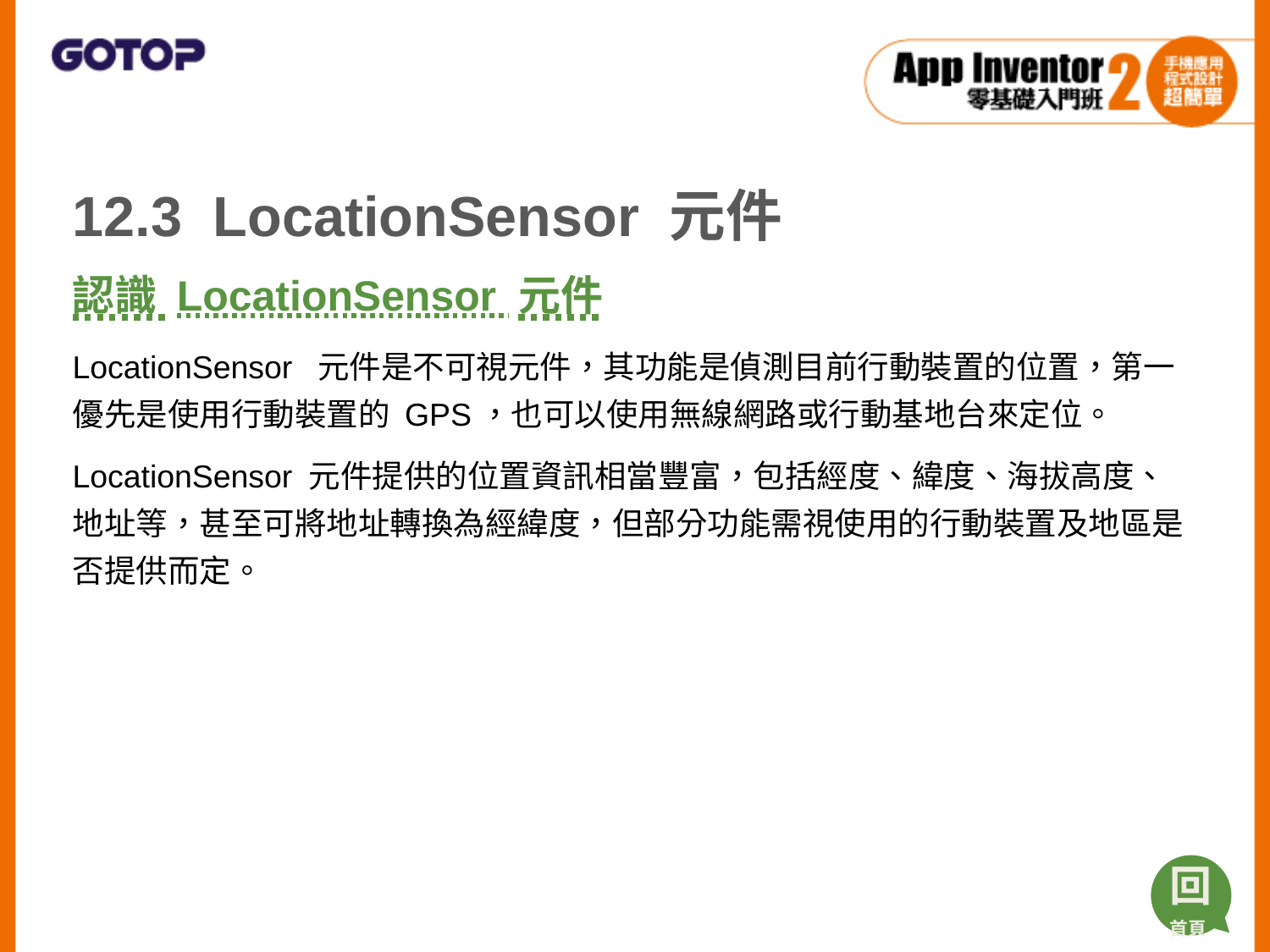

12.3  LocationSensor 元件
認識 LocationSensor 元件
LocationSensor  元件是不可視元件，其功能是偵測目前行動裝置的位置，第一優先是使用行動裝置的 GPS，也可以使用無線網路或行動基地台來定位。
LocationSensor 元件提供的位置資訊相當豐富，包括經度、緯度、海拔高度、地址等，甚至可將地址轉換為經緯度，但部分功能需視使用的行動裝置及地區是否提供而定。
回
首頁